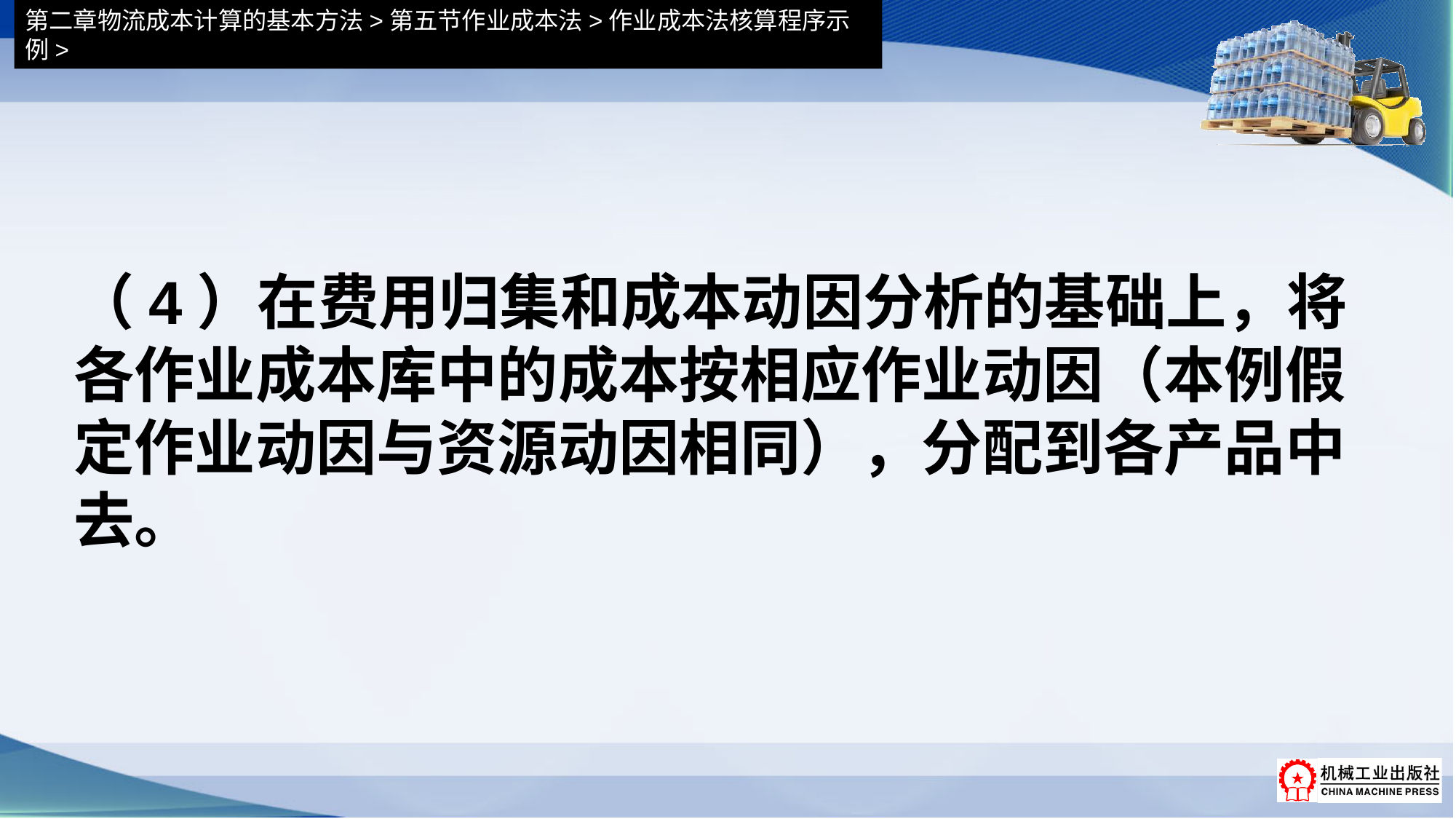

第二章物流成本计算的基本方法>第五节作业成本法>作业成本法核算程序示例>
# （4）在费用归集和成本动因分析的基础上，将各作业成本库中的成本按相应作业动因（本例假定作业动因与资源动因相同），分配到各产品中去。